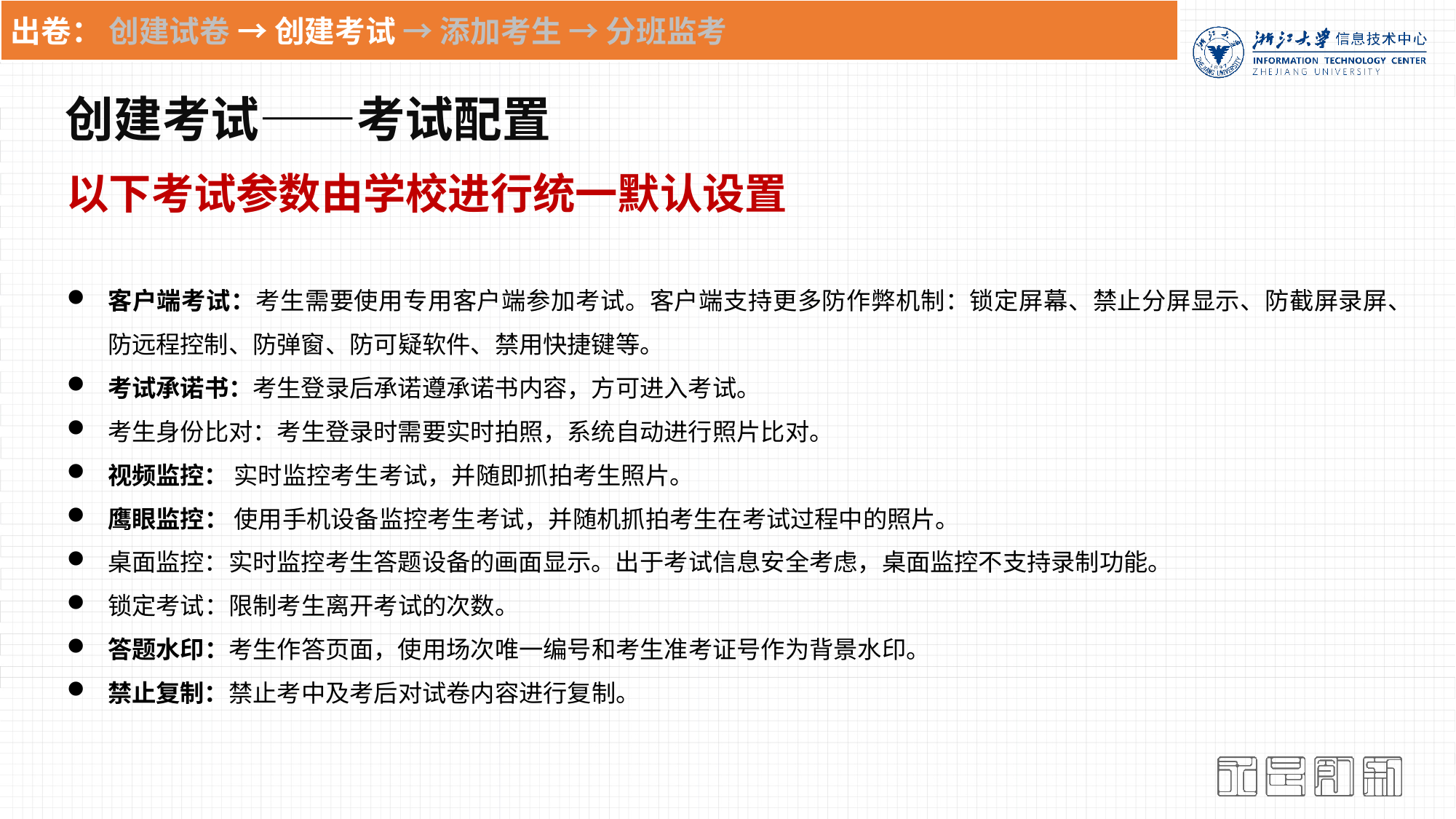

出卷： 创建试卷 → 创建考试 → 添加考生 → 分班监考
创建考试——考试配置
以下考试参数由学校进行统一默认设置
客户端考试：考生需要使用专用客户端参加考试。客户端支持更多防作弊机制：锁定屏幕、禁止分屏显示、防截屏录屏、防远程控制、防弹窗、防可疑软件、禁用快捷键等。
考试承诺书：考生登录后承诺遵承诺书内容，方可进入考试。
考生身份比对：考生登录时需要实时拍照，系统自动进行照片比对。
视频监控： 实时监控考生考试，并随即抓拍考生照片。
鹰眼监控： 使用手机设备监控考生考试，并随机抓拍考生在考试过程中的照片。
桌面监控：实时监控考生答题设备的画面显示。出于考试信息安全考虑，桌面监控不支持录制功能。
锁定考试：限制考生离开考试的次数。
答题水印：考生作答页面，使用场次唯一编号和考生准考证号作为背景水印。
禁止复制：禁止考中及考后对试卷内容进行复制。